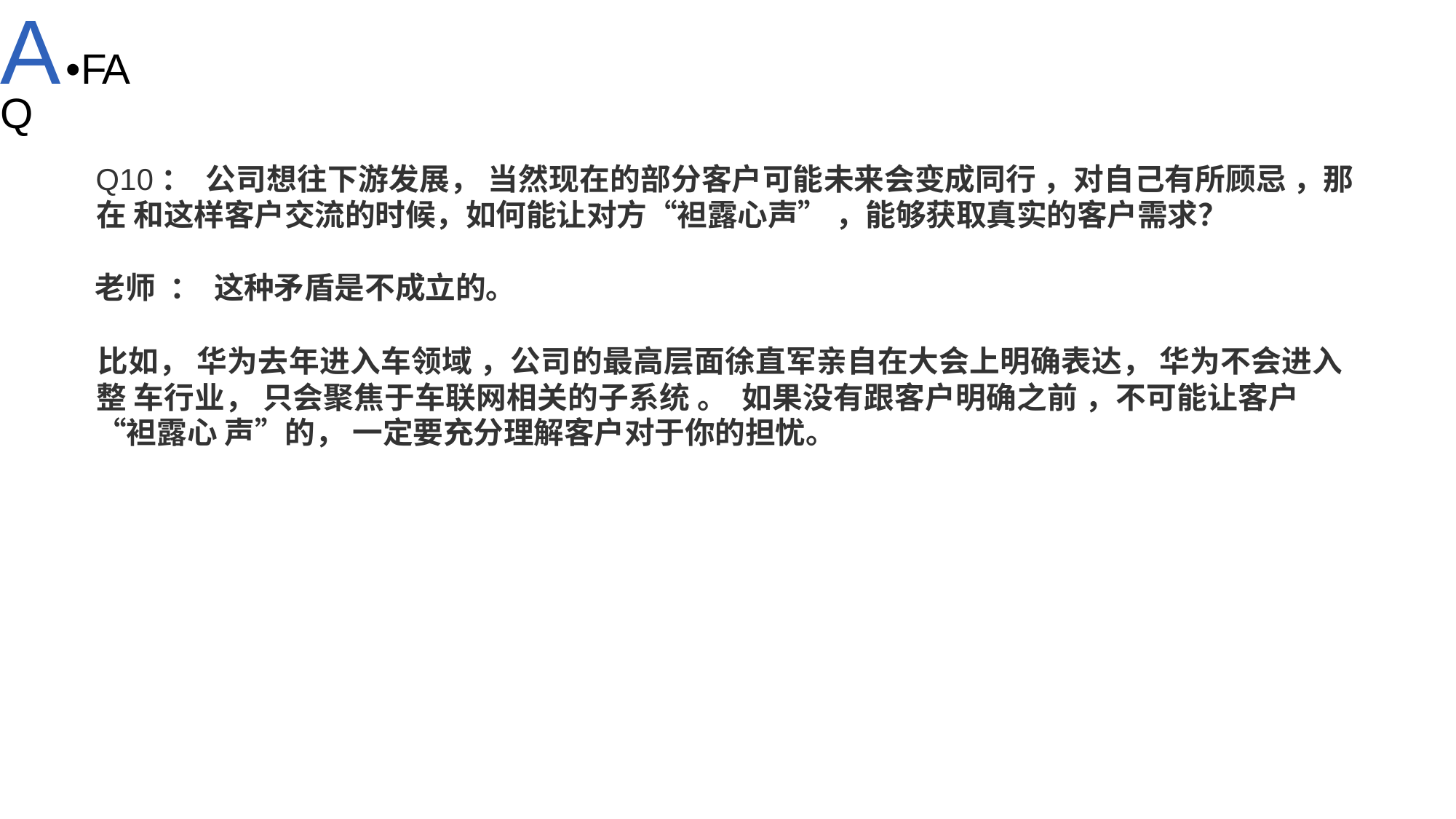

A•FAQ

Q10：  公司想往下游发展， 当然现在的部分客户可能未来会变成同行 ，对自己有所顾忌 ，那在 和这样客户交流的时候，如何能让对方“袒露心声” ，能够获取真实的客户需求？

老师 ：  这种矛盾是不成立的。

比如， 华为去年进入车领域 ，公司的最高层面徐直军亲自在大会上明确表达， 华为不会进入整 车行业， 只会聚焦于车联网相关的子系统 。  如果没有跟客户明确之前 ，不可能让客户 “袒露心 声”的， 一定要充分理解客户对于你的担忧。